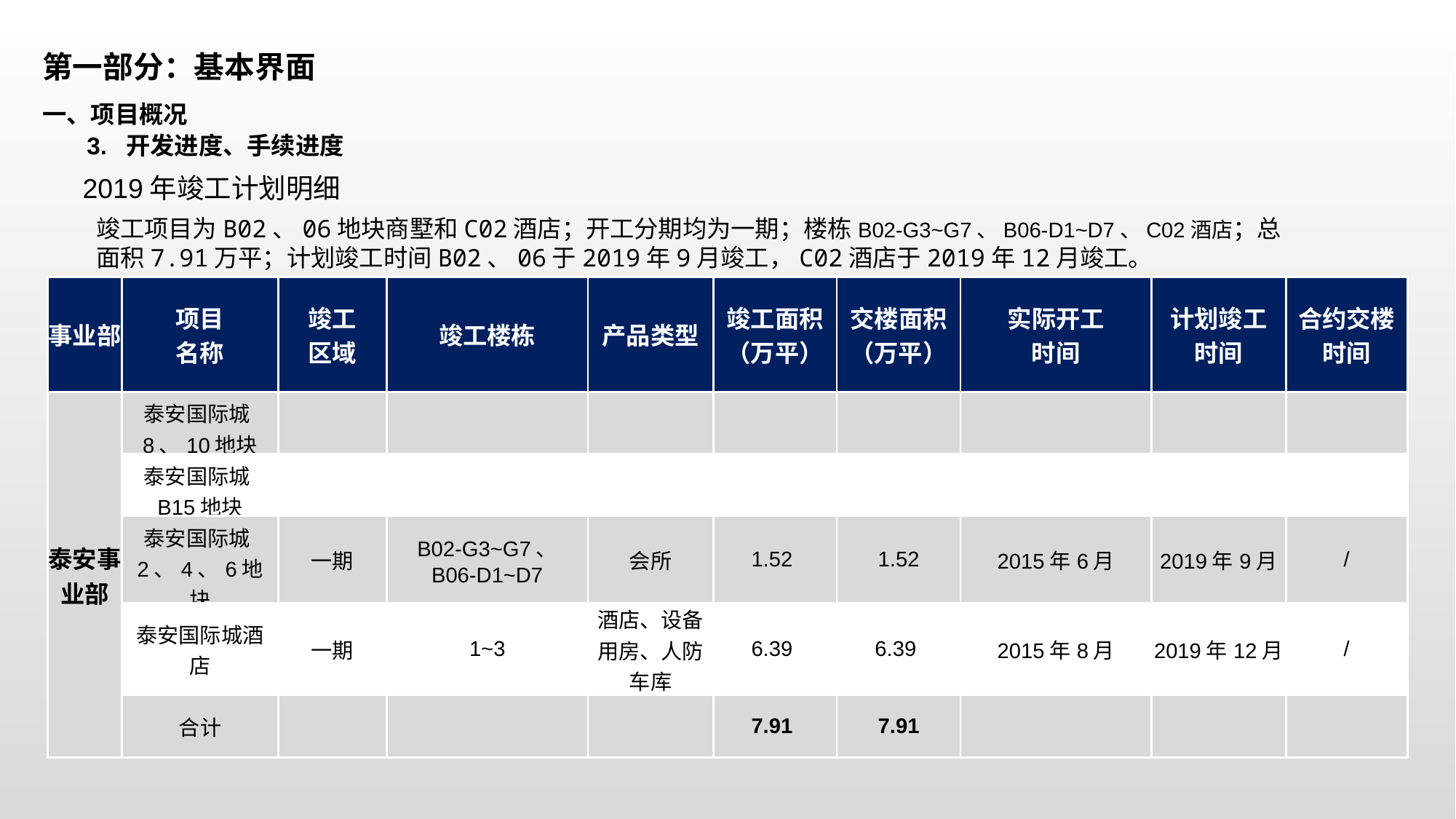

第一部分：基本界面
一、项目概况
3.  开发进度、手续进度
2019年竣工计划明细
竣工项目为B02、06地块商墅和C02酒店；开工分期均为一期；楼栋B02-G3~G7、B06-D1~D7、C02酒店；总面积7.91万平；计划竣工时间B02、06于2019年9月竣工，C02酒店于2019年12月竣工。
| 事业部 | 项目 名称 | 竣工 区域 | 竣工楼栋 | 产品类型 | 竣工面积 （万平） | 交楼面积 （万平） | 实际开工 时间 | 计划竣工 时间 | 合约交楼 时间 |
| --- | --- | --- | --- | --- | --- | --- | --- | --- | --- |
| 泰安事业部 | 泰安国际城8、10地块 |  |  |  |  |  |  |  |  |
|  | 泰安国际城B15地块 |  |  |  |  |  |  |  |  |
|  | 泰安国际城2、4、6地块 | 一期 | B02-G3~G7、 B06-D1~D7 | 会所 | 1.52 | 1.52 | 2015年6月 | 2019年9月 | / |
|  | 泰安国际城酒店 | 一期 | 1~3 | 酒店、设备用房、人防车库 | 6.39 | 6.39 | 2015年8月 | 2019年12月 | / |
|  | 合计 |  |  |  | 7.91 | 7.91 |  |  |  |